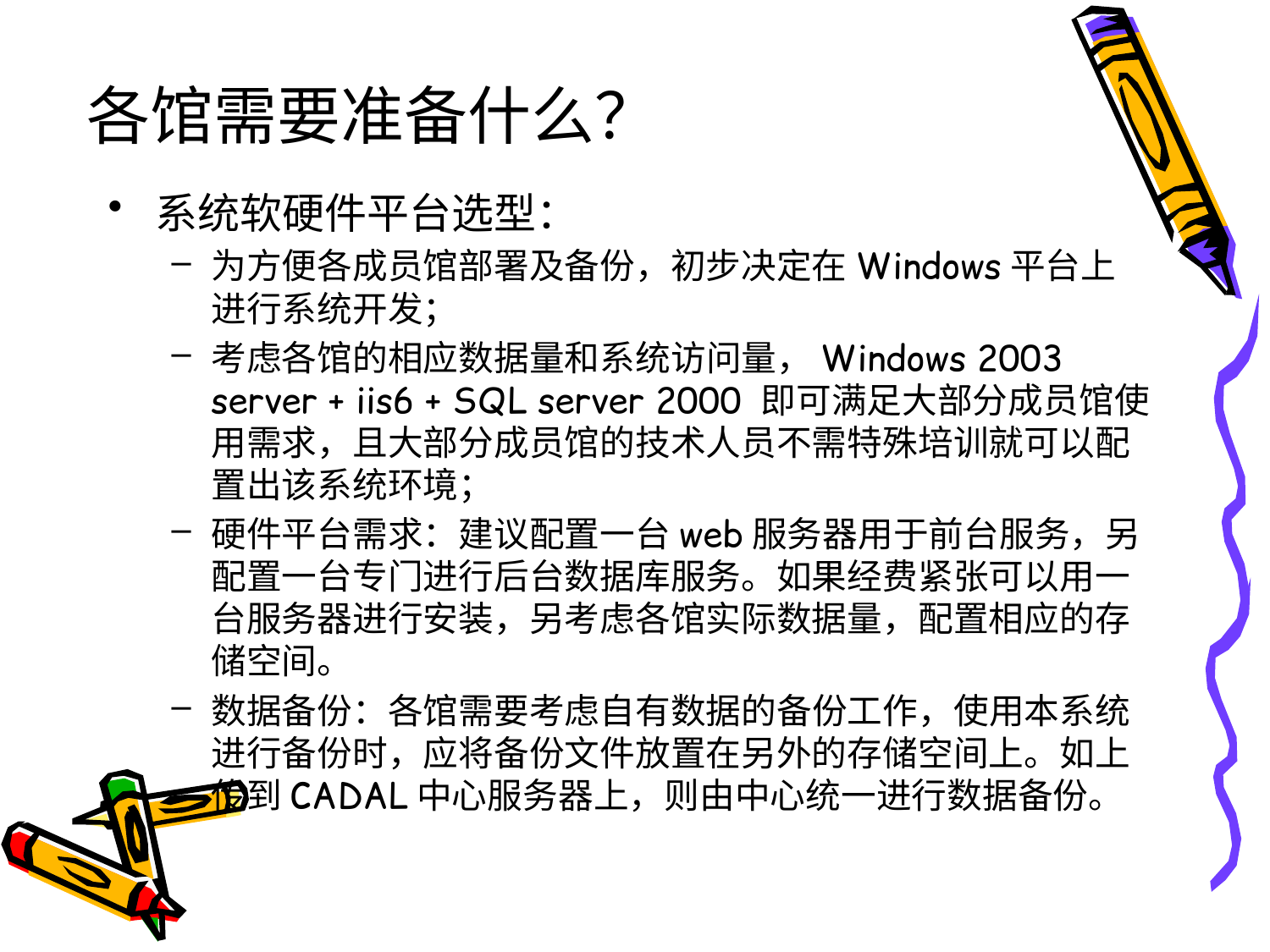

# 各馆需要准备什么？
系统软硬件平台选型：
为方便各成员馆部署及备份，初步决定在Windows平台上进行系统开发；
考虑各馆的相应数据量和系统访问量，Windows 2003 server + iis6 + SQL server 2000 即可满足大部分成员馆使用需求，且大部分成员馆的技术人员不需特殊培训就可以配置出该系统环境；
硬件平台需求：建议配置一台web服务器用于前台服务，另配置一台专门进行后台数据库服务。如果经费紧张可以用一台服务器进行安装，另考虑各馆实际数据量，配置相应的存储空间。
数据备份：各馆需要考虑自有数据的备份工作，使用本系统进行备份时，应将备份文件放置在另外的存储空间上。如上传到CADAL中心服务器上，则由中心统一进行数据备份。